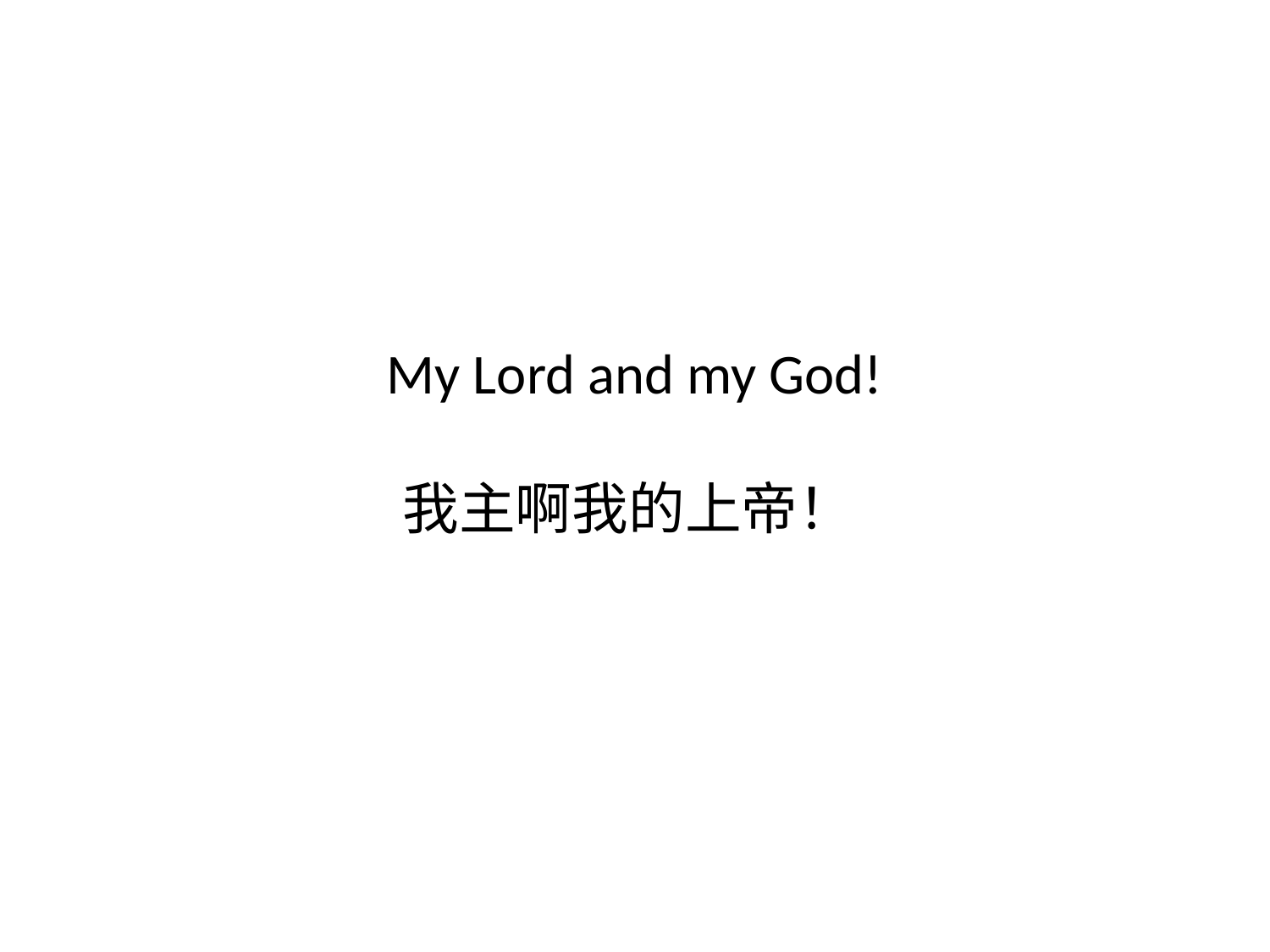

# My Lord and my God! 我主啊我的上帝！